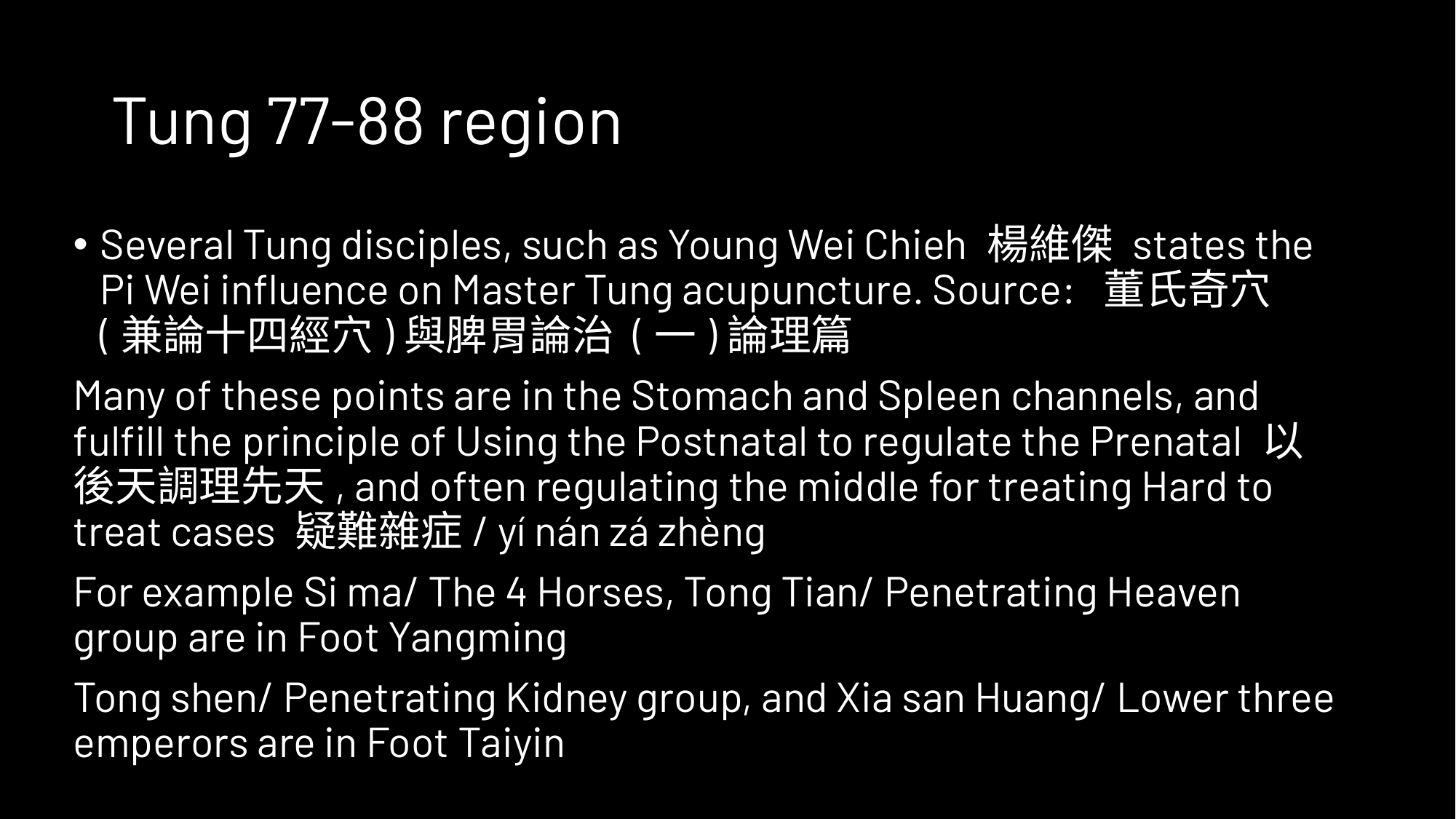

# Tung 77-88 region
Several Tung disciples, such as Young Wei Chieh 楊維傑 states the Pi Wei influence on Master Tung acupuncture. Source:  董氏奇穴(兼論十四經穴)與脾胃論治 (一)論理篇
Many of these points are in the Stomach and Spleen channels, and fulfill the principle of Using the Postnatal to regulate the Prenatal 以後天調理先天, and often regulating the middle for treating Hard to treat cases 疑難雜症/ yí nán zá zhèng
For example Si ma/ The 4 Horses, Tong Tian/ Penetrating Heaven group are in Foot Yangming
Tong shen/ Penetrating Kidney group, and Xia san Huang/ Lower three emperors are in Foot Taiyin